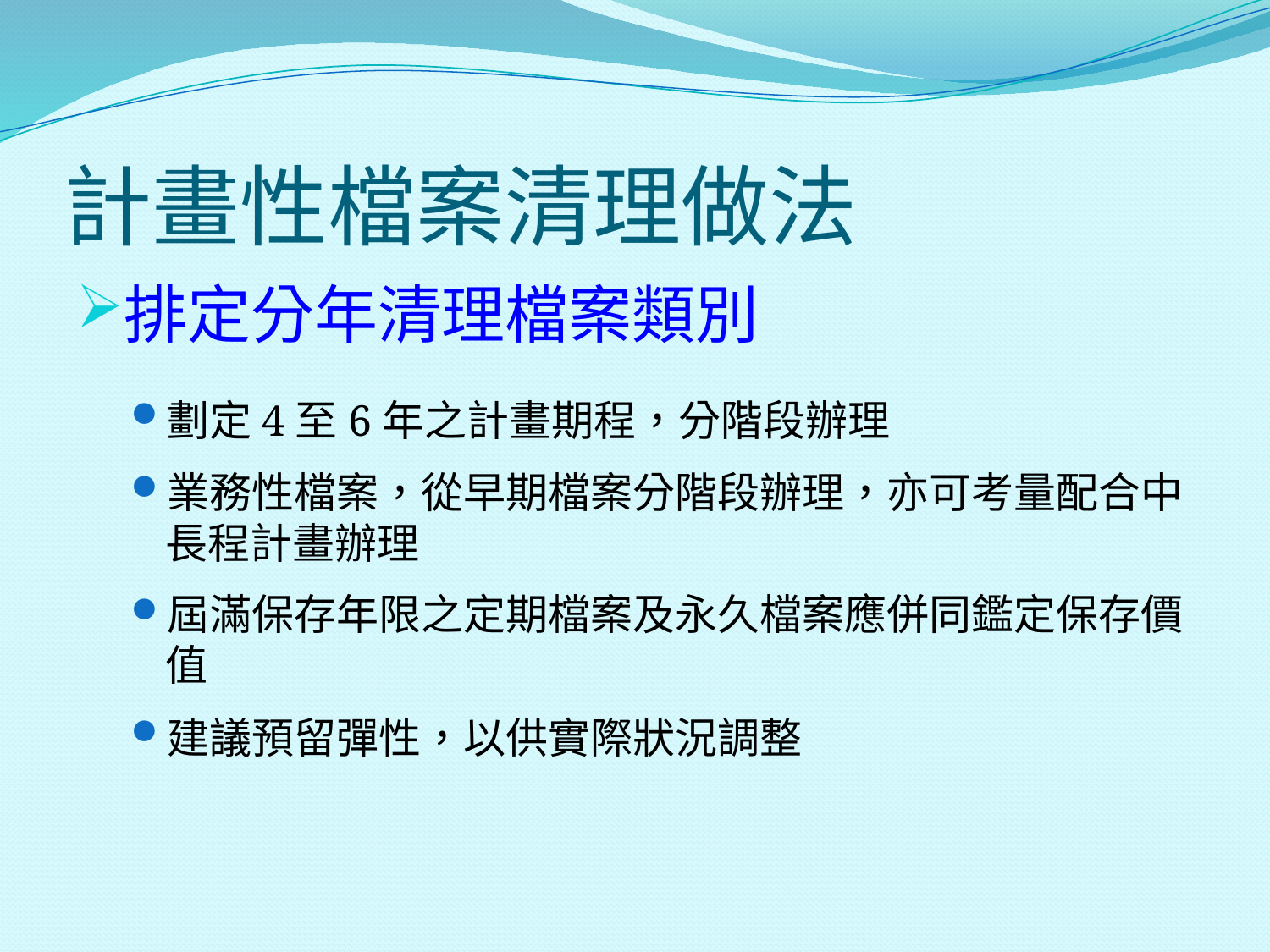

計畫性檔案清理做法
排定分年清理檔案類別
劃定4至6年之計畫期程，分階段辦理
業務性檔案，從早期檔案分階段辦理，亦可考量配合中長程計畫辦理
屆滿保存年限之定期檔案及永久檔案應併同鑑定保存價值
建議預留彈性，以供實際狀況調整